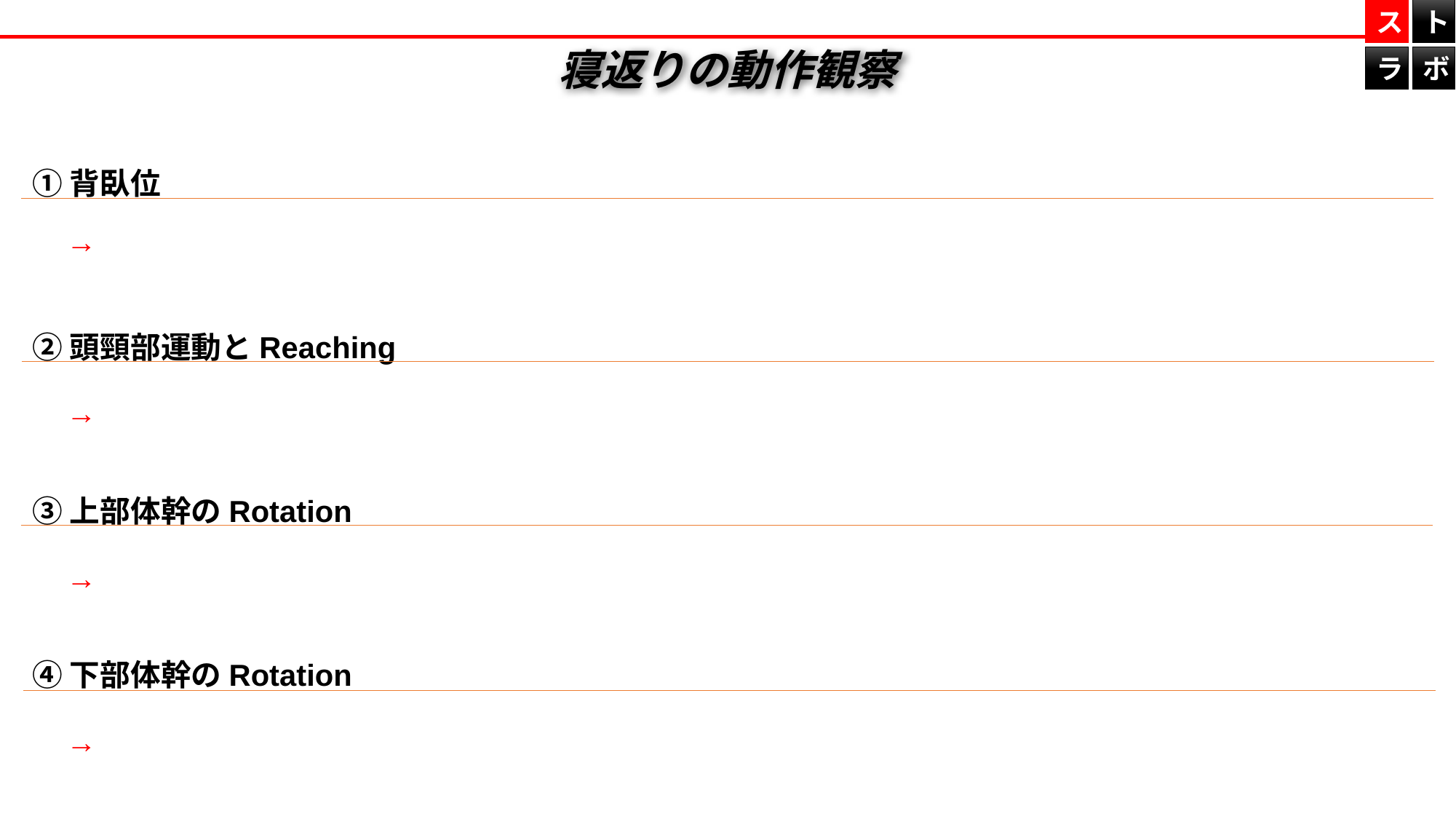

ス
ト
ラ
ボ
寝返りの動作観察
①背臥位

②頭頸部運動とReaching

③上部体幹のRotation

④下部体幹のRotation
→
→
→
→